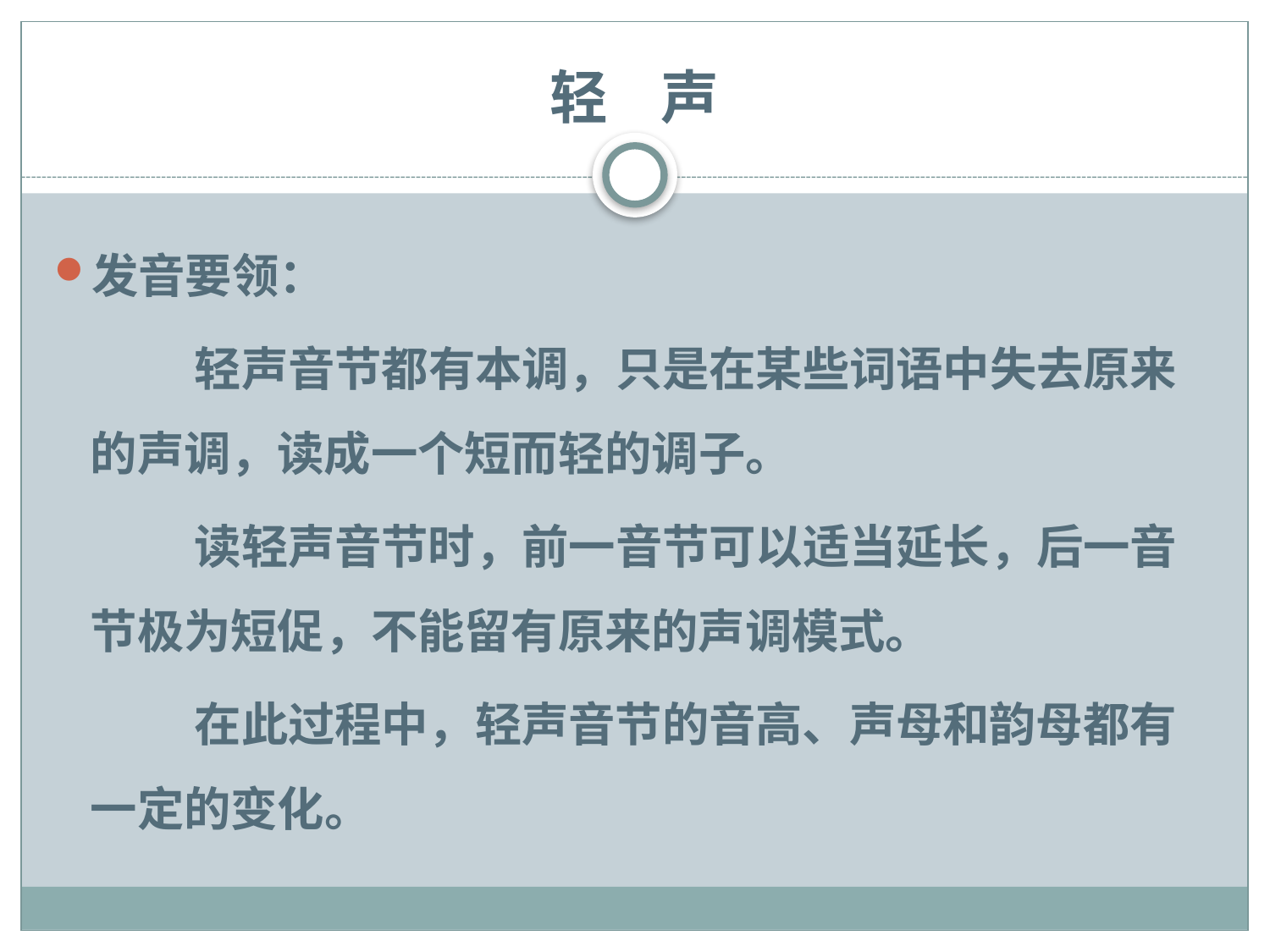

# 轻    声
发音要领：
　　　轻声音节都有本调，只是在某些词语中失去原来的声调，读成一个短而轻的调子。
　　　读轻声音节时，前一音节可以适当延长，后一音节极为短促，不能留有原来的声调模式。
　　　在此过程中，轻声音节的音高、声母和韵母都有一定的变化。